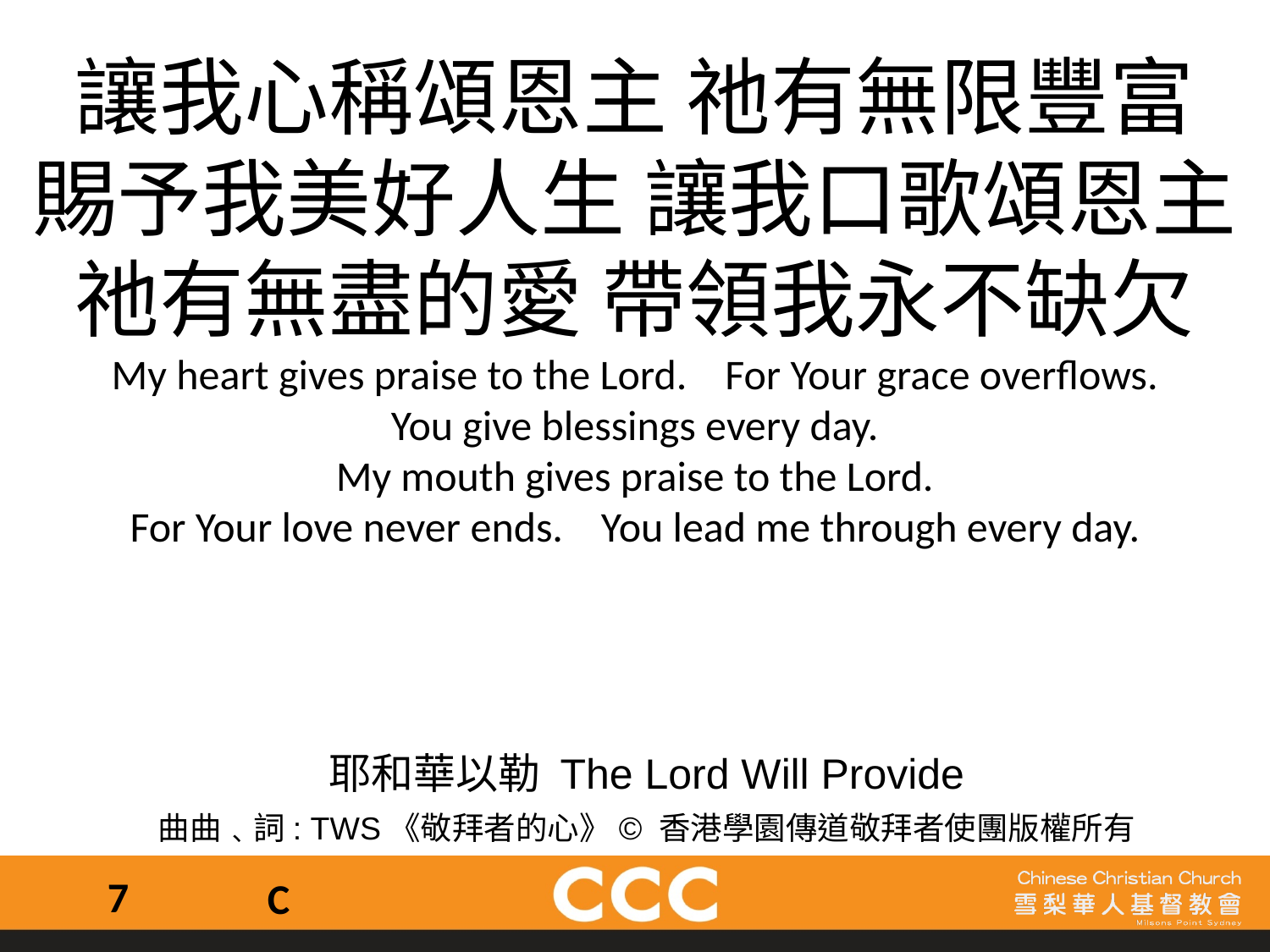

讓我心稱頌恩主 祂有無限豐富
賜予我美好人生 讓我口歌頌恩主
祂有無盡的愛 帶領我永不缺欠
My heart gives praise to the Lord.    For Your grace overflows.
You give blessings every day.
My mouth gives praise to the Lord.
For Your love never ends.    You lead me through every day.

 耶和華以勒 The Lord Will Provide
 曲曲﹑詞: TWS《敬拜者的心》© 香港學園傳道敬拜者使團版權所有
7
C